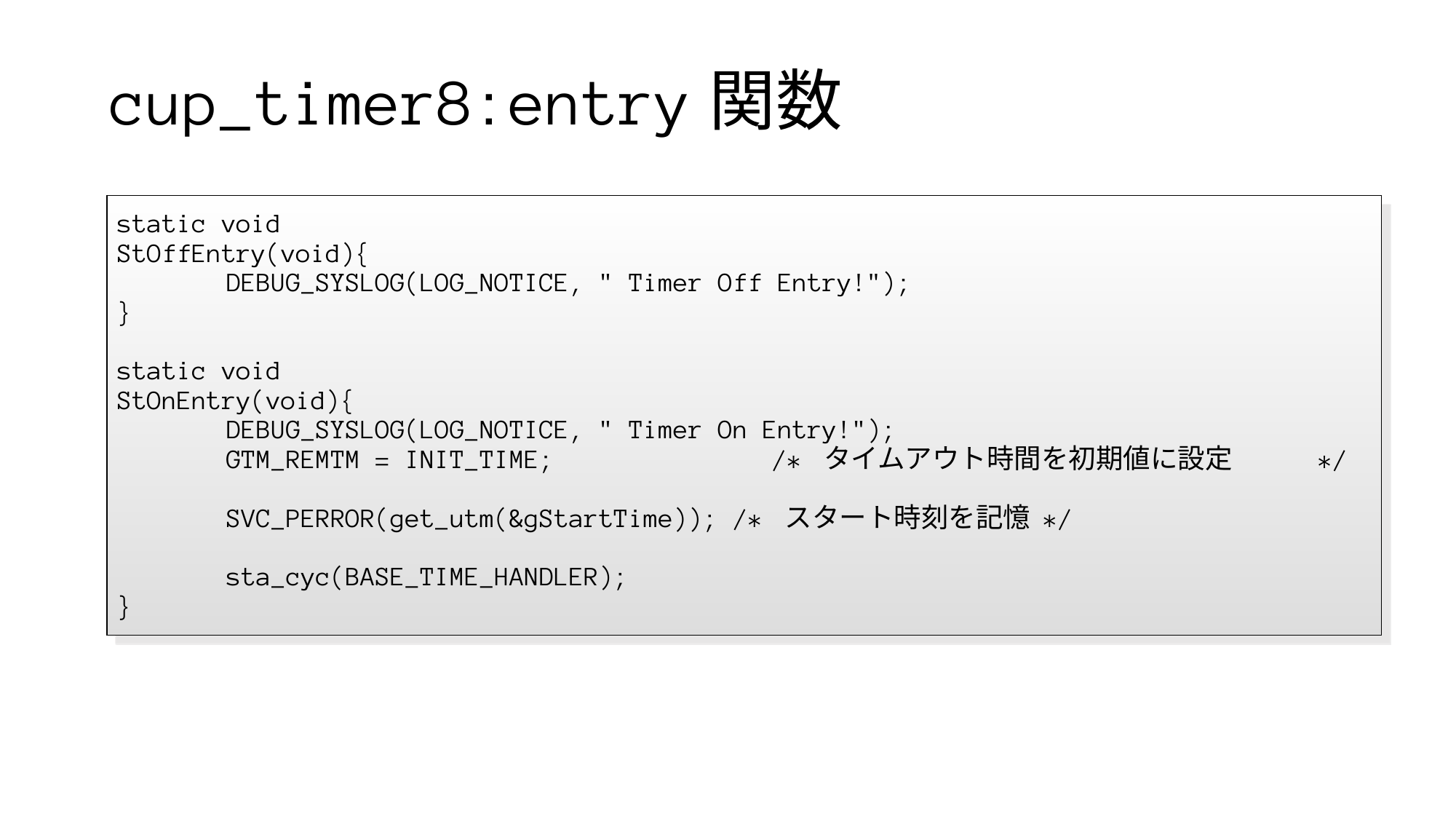

# cup_timer8:entry関数
static void
StOffEntry(void){
	DEBUG_SYSLOG(LOG_NOTICE, " Timer Off Entry!");
}

static void
StOnEntry(void){
	DEBUG_SYSLOG(LOG_NOTICE, " Timer On Entry!");
	GTM_REMTM = INIT_TIME;		/* タイムアウト時間を初期値に設定 	*/

	SVC_PERROR(get_utm(&gStartTime)); /* スタート時刻を記憶 */

	sta_cyc(BASE_TIME_HANDLER);
}